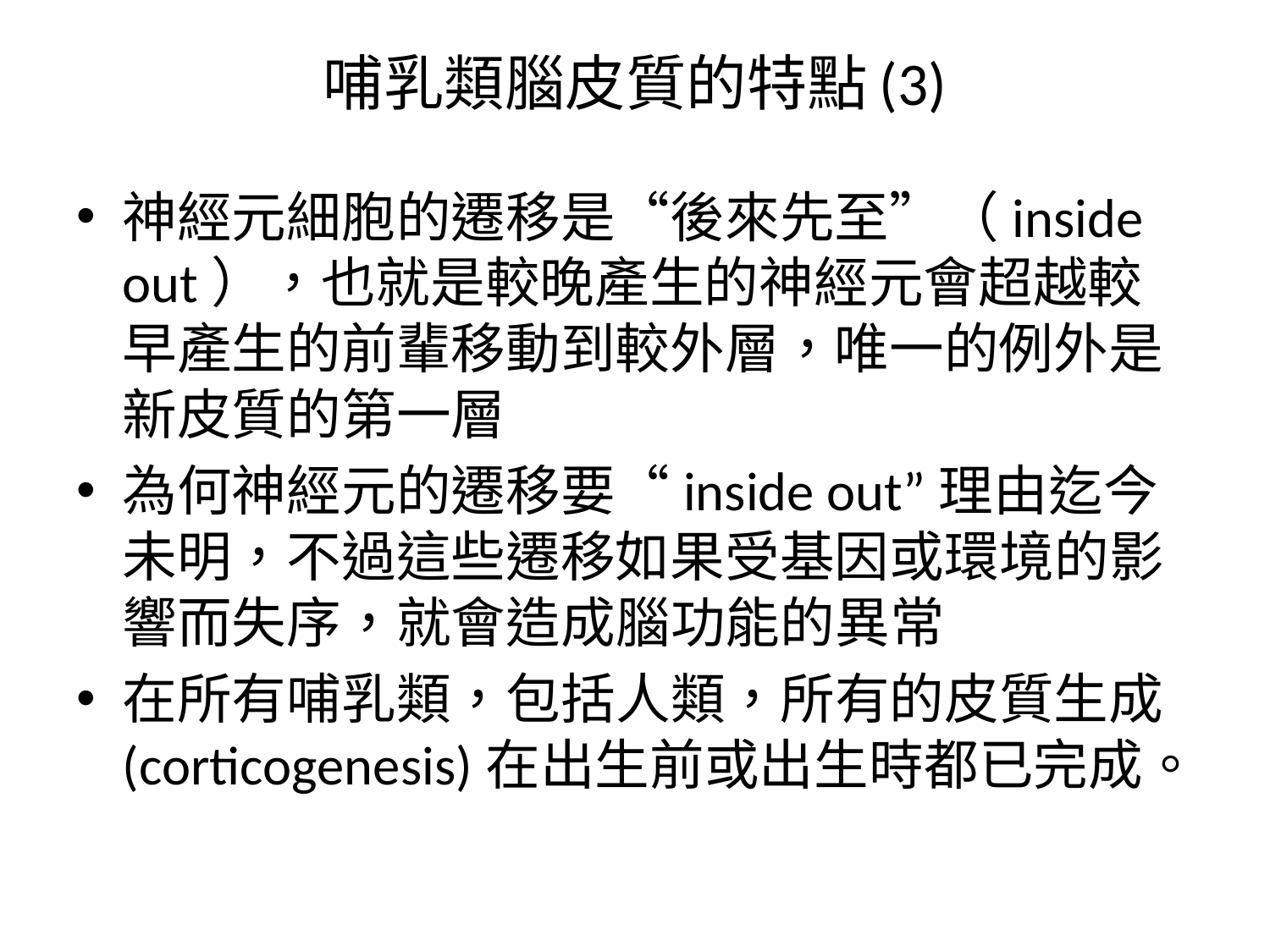

# 哺乳類腦皮質的特點(3)
神經元細胞的遷移是“後來先至”（inside out），也就是較晚產生的神經元會超越較早產生的前輩移動到較外層，唯一的例外是新皮質的第一層
為何神經元的遷移要“inside out”理由迄今未明，不過這些遷移如果受基因或環境的影響而失序，就會造成腦功能的異常
在所有哺乳類，包括人類，所有的皮質生成(corticogenesis)在出生前或出生時都已完成。